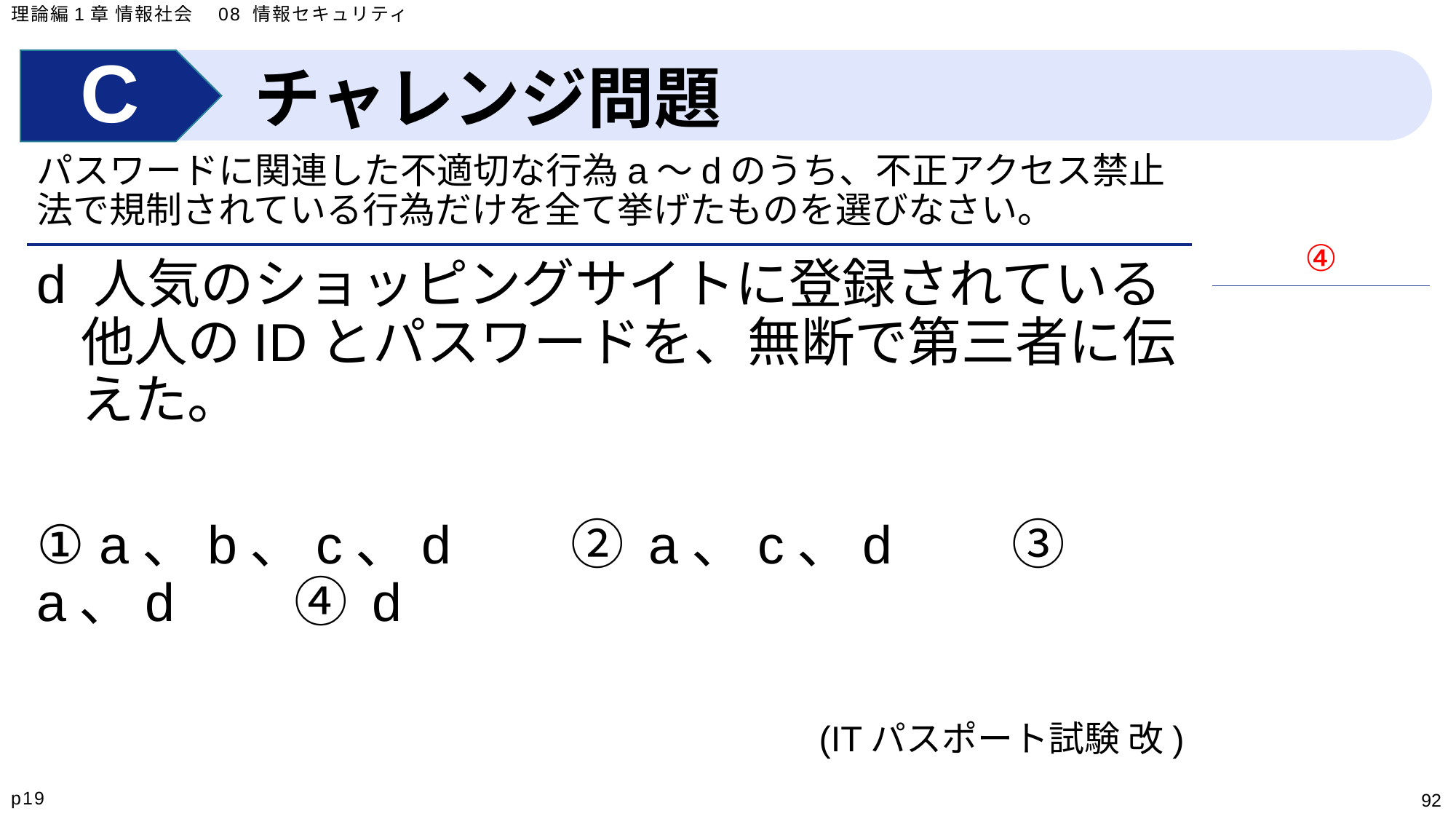

理論編1章 情報社会　08 情報セキュリティ
チャレンジ問題
パスワードに関連した不適切な行為a～dのうち、不正アクセス禁止法で規制されている行為だけを全て挙げたものを選びなさい。
|  |
| --- |
④
d 人気のショッピングサイトに登録されている他人のIDとパスワードを、無断で第三者に伝えた。

① a、b、c、d　　② a、c、d　　③ a、d　　④ d

(ITパスポート試験 改)
p19
92